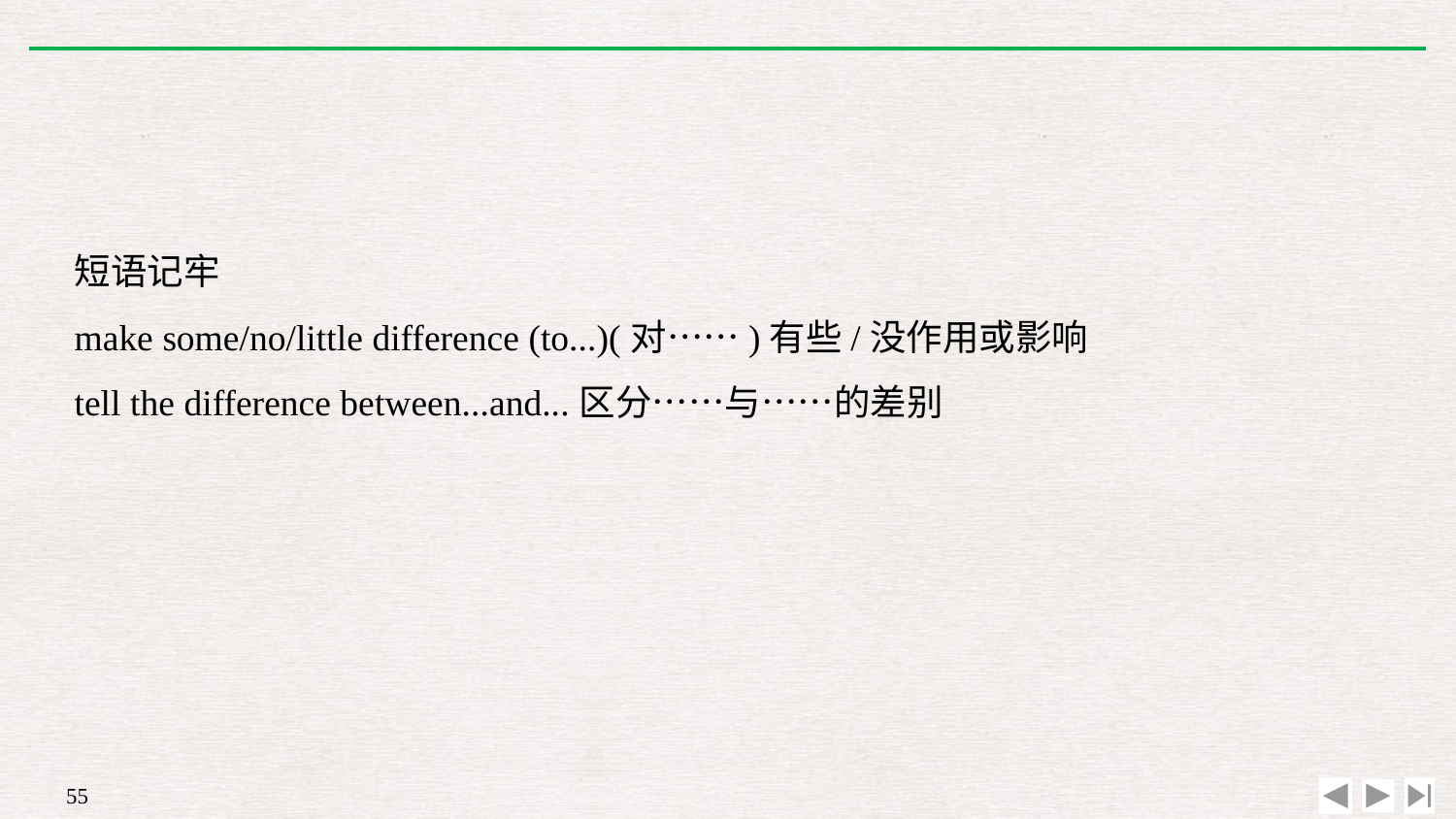

短语记牢
make some/no/little difference (to...)(对……)有些/没作用或影响
tell the difference between...and...区分……与……的差别